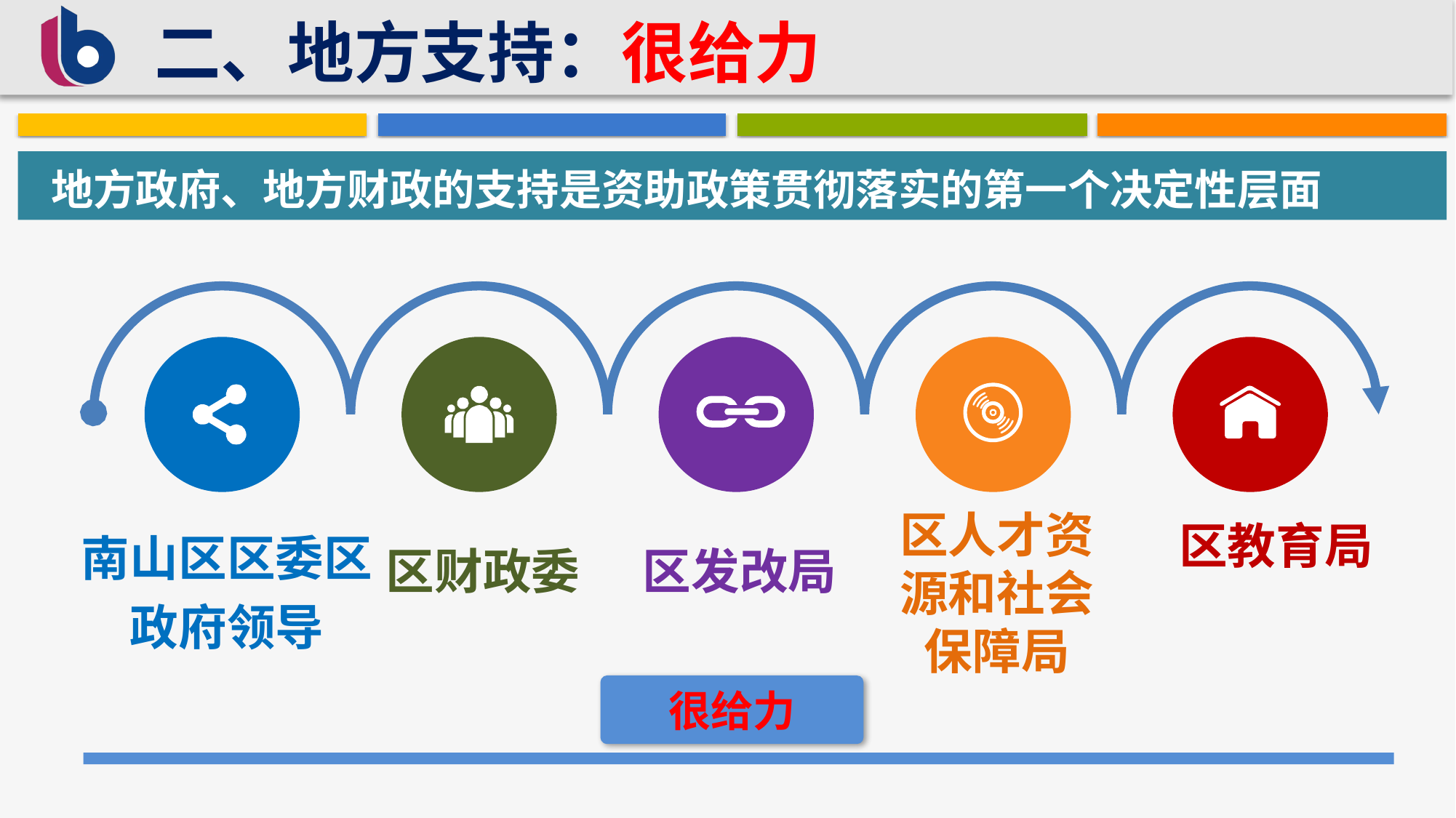

二、地方支持：很给力

地方政府、地方财政的支持是资助政策贯彻落实的第一个决定性层面

区人才资源和社会保障局
区教育局
南山区区委区政府领导
区财政委
区发改局
很给力